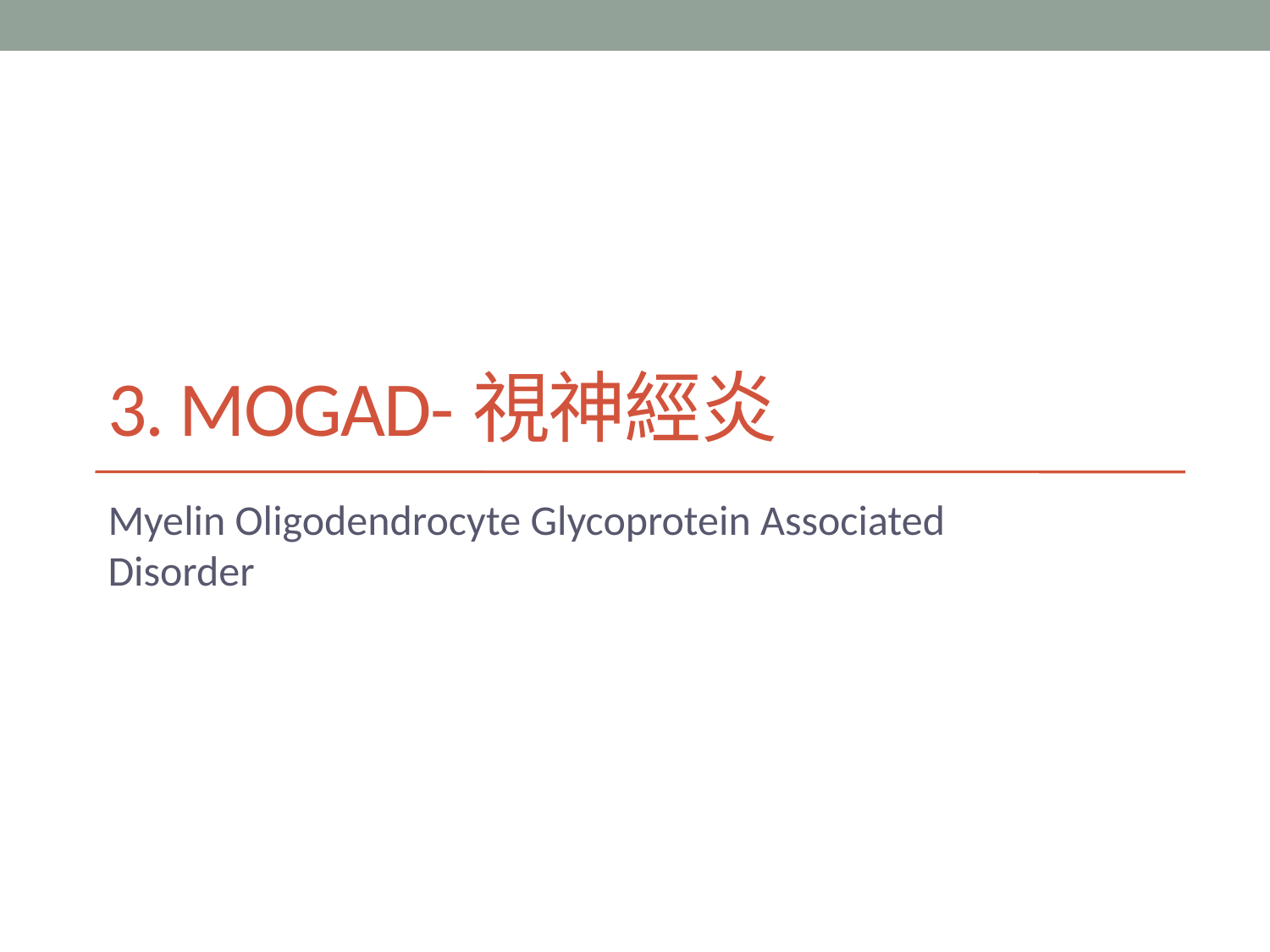

# 3. MOGAD-視神經炎
Myelin Oligodendrocyte Glycoprotein Associated Disorder